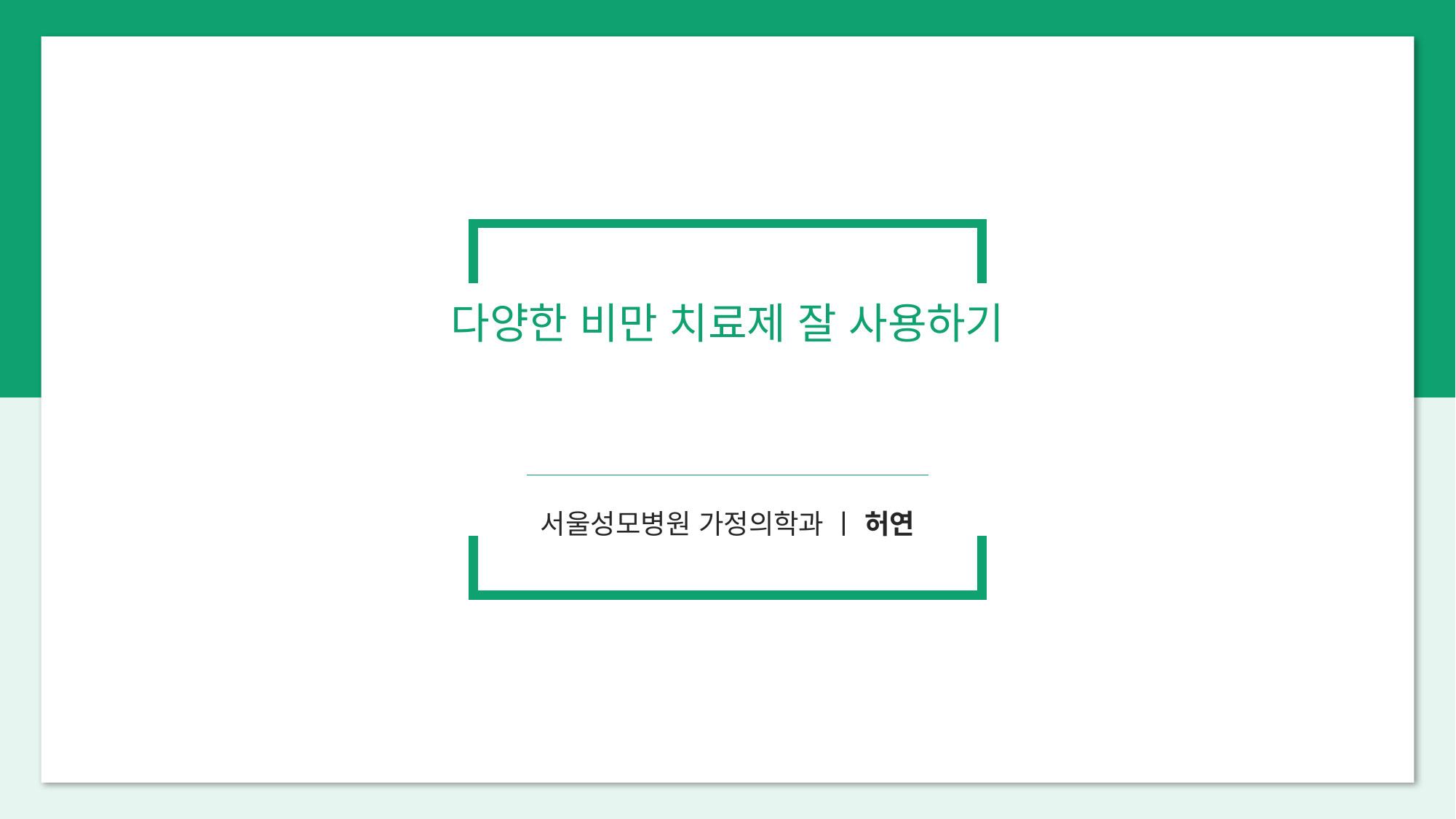

다양한 비만 치료제 잘 사용하기
서울성모병원 가정의학과 ㅣ 허연